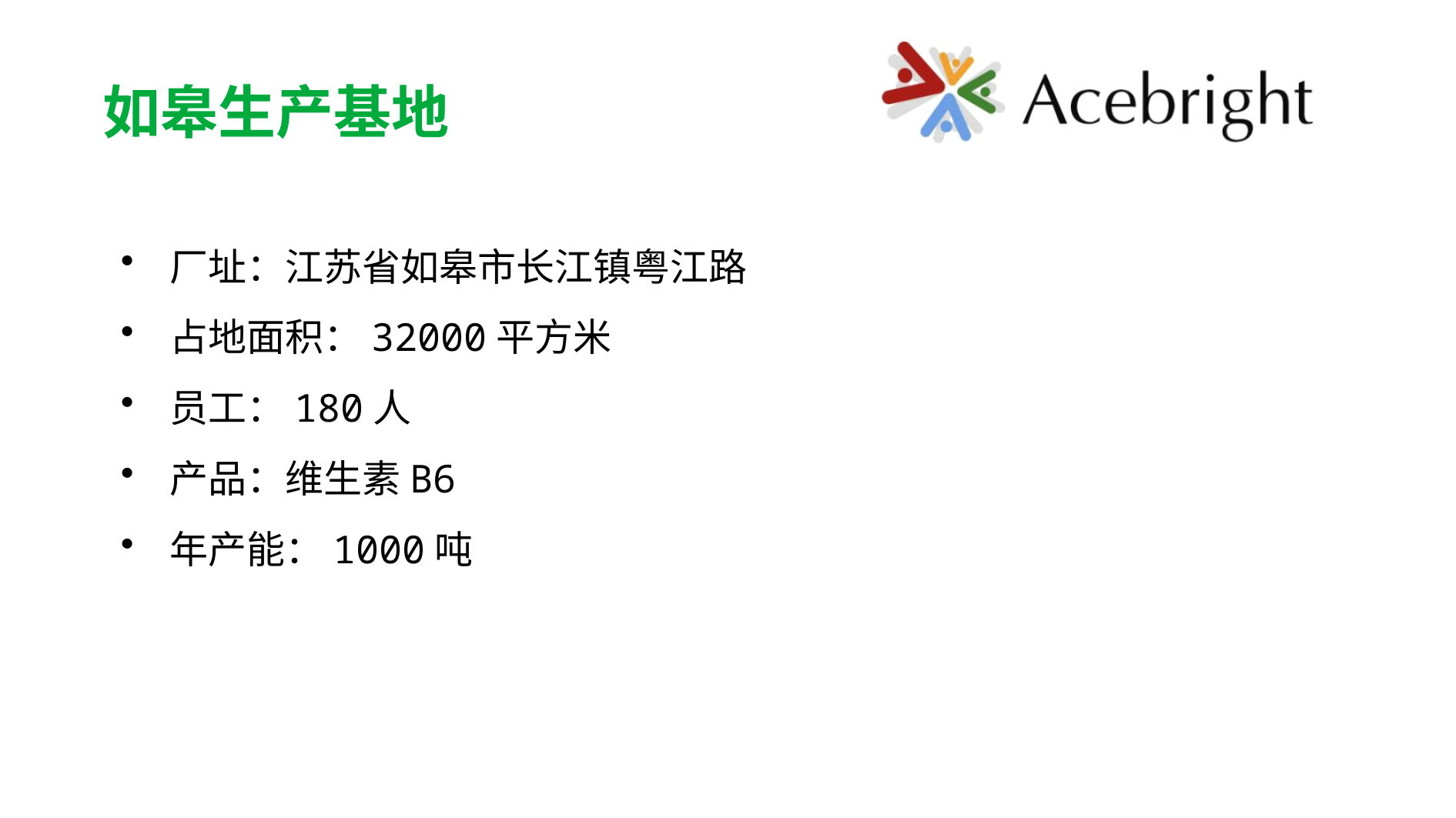

如皋生产基地
厂址：江苏省如皋市长江镇粤江路
占地面积：32000平方米
员工：180人
产品：维生素B6
年产能：1000吨